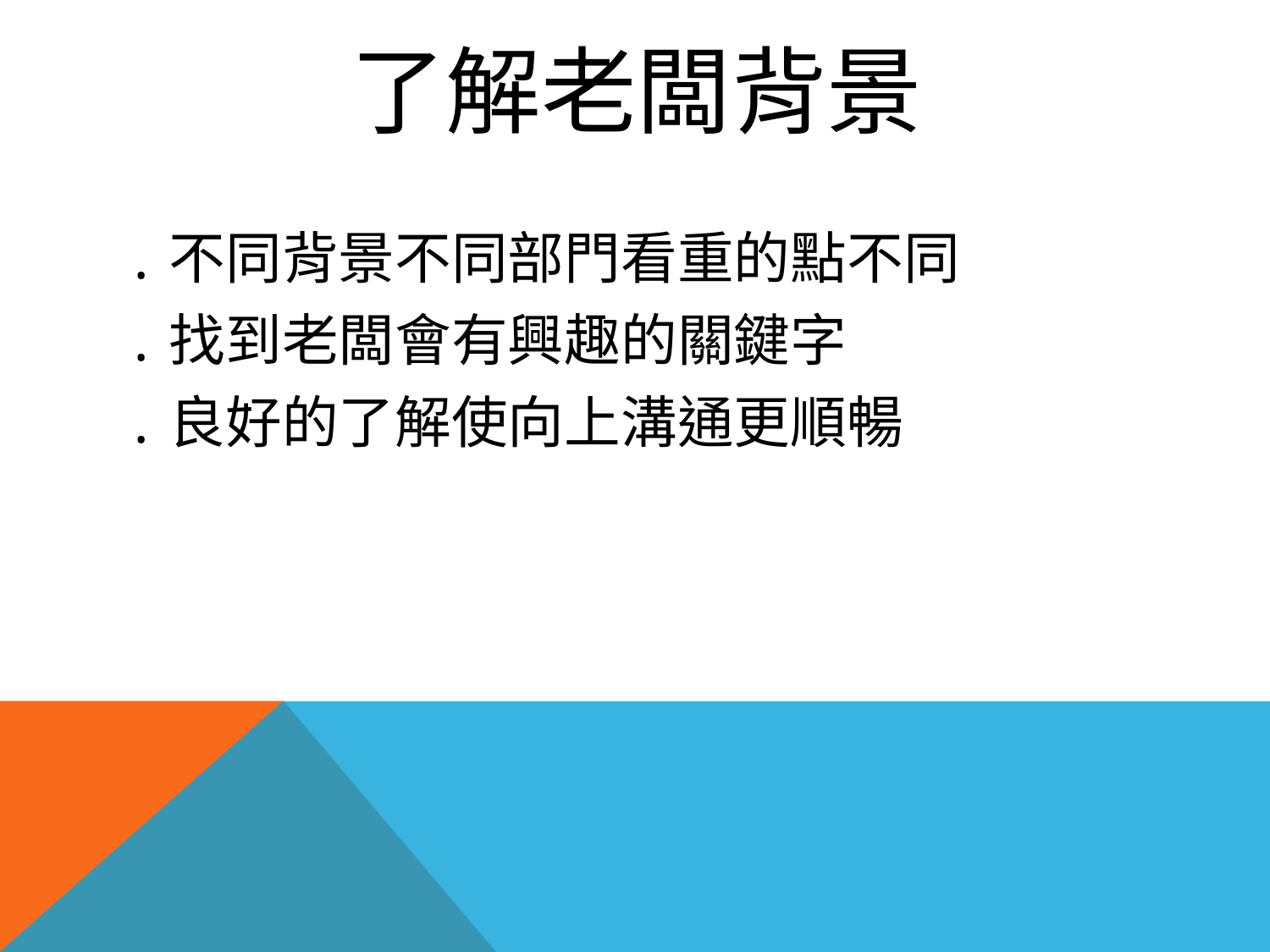

# 了解老闆背景
․不同背景不同部門看重的點不同
․找到老闆會有興趣的關鍵字
․良好的了解使向上溝通更順暢